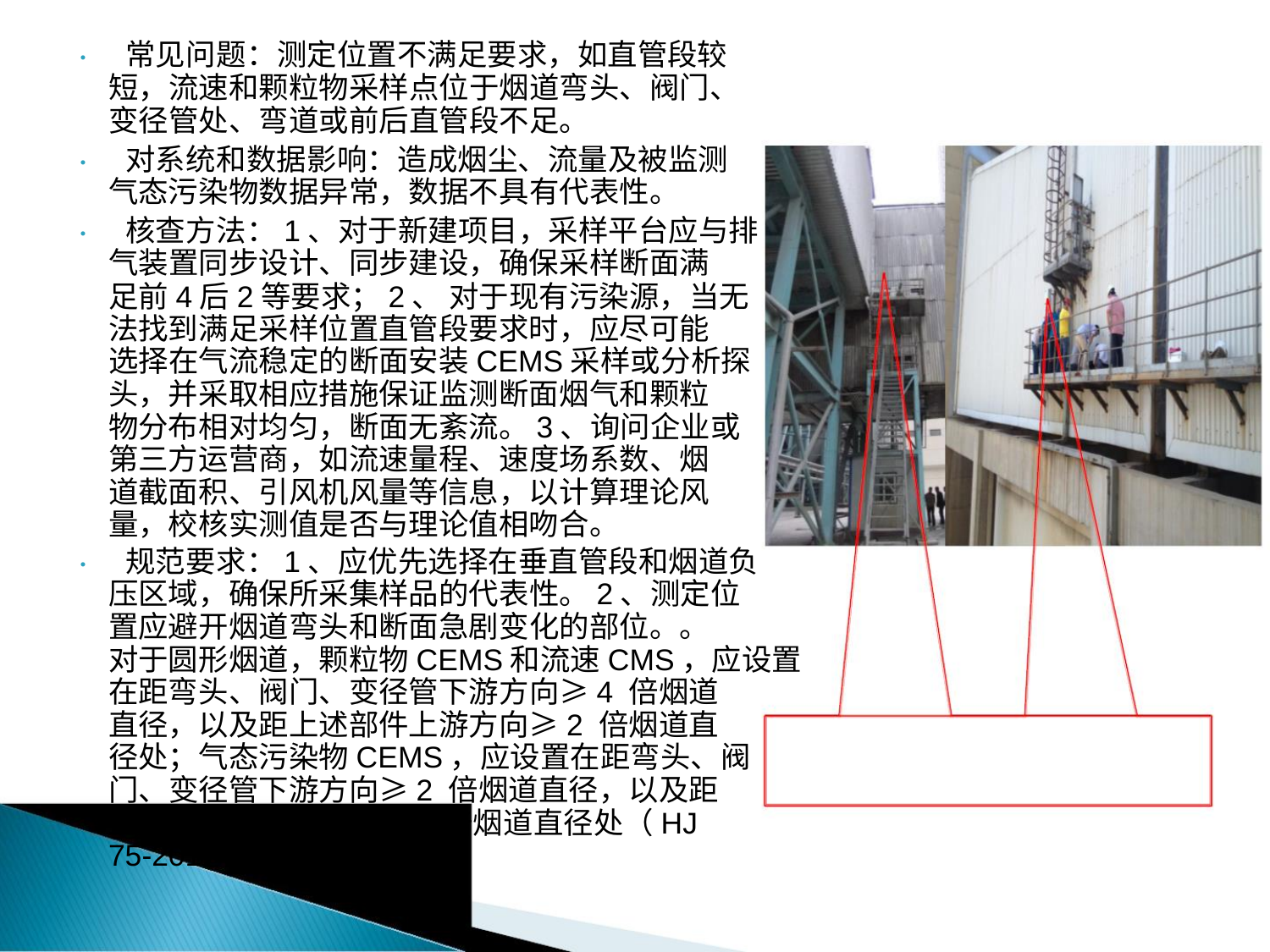

• 常见问题：测定位置不满足要求，如直管段较
短，流速和颗粒物采样点位于烟道弯头、阀门、
变径管处、弯道或前后直管段不足。
• 对系统和数据影响：造成烟尘、流量及被监测
气态污染物数据异常，数据不具有代表性。
• 核查方法：1、对于新建项目，采样平台应与排
气装置同步设计、同步建设，确保采样断面满
足前4后2等要求；2、 对于现有污染源，当无
法找到满足采样位置直管段要求时，应尽可能
选择在气流稳定的断面安装CEMS采样或分析探
头，并采取相应措施保证监测断面烟气和颗粒
物分布相对均匀，断面无紊流。3、询问企业或
第三方运营商，如流速量程、速度场系数、烟
道截面积、引风机风量等信息，以计算理论风
量，校核实测值是否与理论值相吻合。
• 规范要求：1、应优先选择在垂直管段和烟道负
压区域，确保所采集样品的代表性。2、测定位
置应避开烟道弯头和断面急剧变化的部位。。
对于圆形烟道，颗粒物CEMS和流速CMS，应设置
在距弯头、阀门、变径管下游方向≥4 倍烟道
直径，以及距上述部件上游方向≥2 倍烟道直
径处；气态污染物CEMS，应设置在距弯头、阀
门、变径管下游方向≥2 倍烟道直径，以及距
上述部件上游方向≥0.5 倍烟道直径处（HJ
75-2017 7.1.2.2）